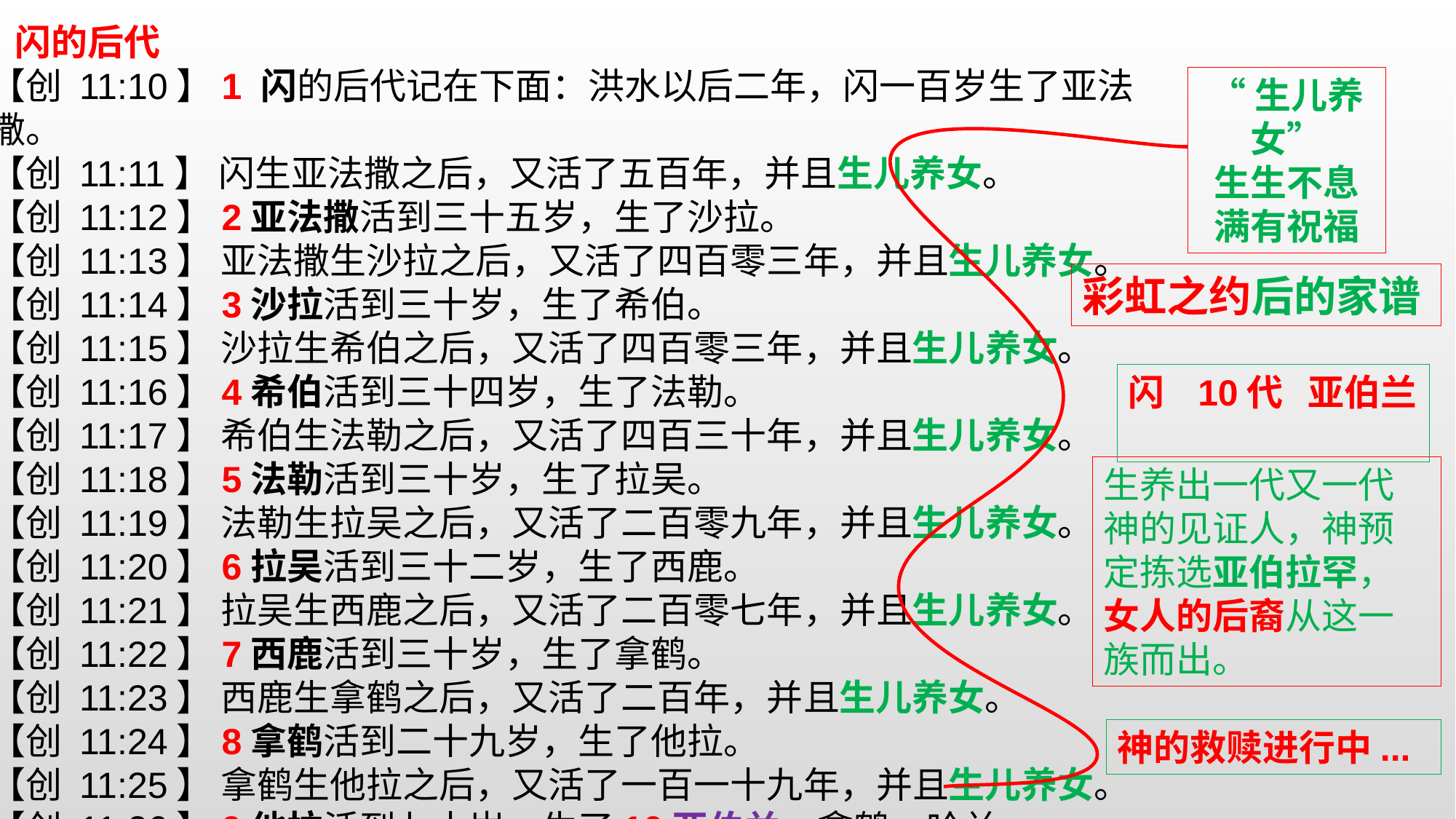

闪的后代
【创 11:10】1 闪的后代记在下面：洪水以后二年，闪一百岁生了亚法撒。
【创 11:11】 闪生亚法撒之后，又活了五百年，并且生儿养女。
【创 11:12】2亚法撒活到三十五岁，生了沙拉。
【创 11:13】 亚法撒生沙拉之后，又活了四百零三年，并且生儿养女。
【创 11:14】3沙拉活到三十岁，生了希伯。
【创 11:15】 沙拉生希伯之后，又活了四百零三年，并且生儿养女。
【创 11:16】4希伯活到三十四岁，生了法勒。
【创 11:17】 希伯生法勒之后，又活了四百三十年，并且生儿养女。
【创 11:18】5法勒活到三十岁，生了拉吴。
【创 11:19】 法勒生拉吴之后，又活了二百零九年，并且生儿养女。
【创 11:20】6拉吴活到三十二岁，生了西鹿。
【创 11:21】 拉吴生西鹿之后，又活了二百零七年，并且生儿养女。
【创 11:22】7西鹿活到三十岁，生了拿鹤。
【创 11:23】 西鹿生拿鹤之后，又活了二百年，并且生儿养女。
【创 11:24】8拿鹤活到二十九岁，生了他拉。
【创 11:25】 拿鹤生他拉之后，又活了一百一十九年，并且生儿养女。
【创 11:26】9他拉活到七十岁，生了10亚伯兰、拿鹤、哈兰。
“生儿养女”
生生不息
满有祝福

彩虹之约后的家谱
闪   10代   亚伯兰
生养出一代又一代神的见证人，神预定拣选亚伯拉罕，女人的后裔从这一族而出。
神的救赎进行中...